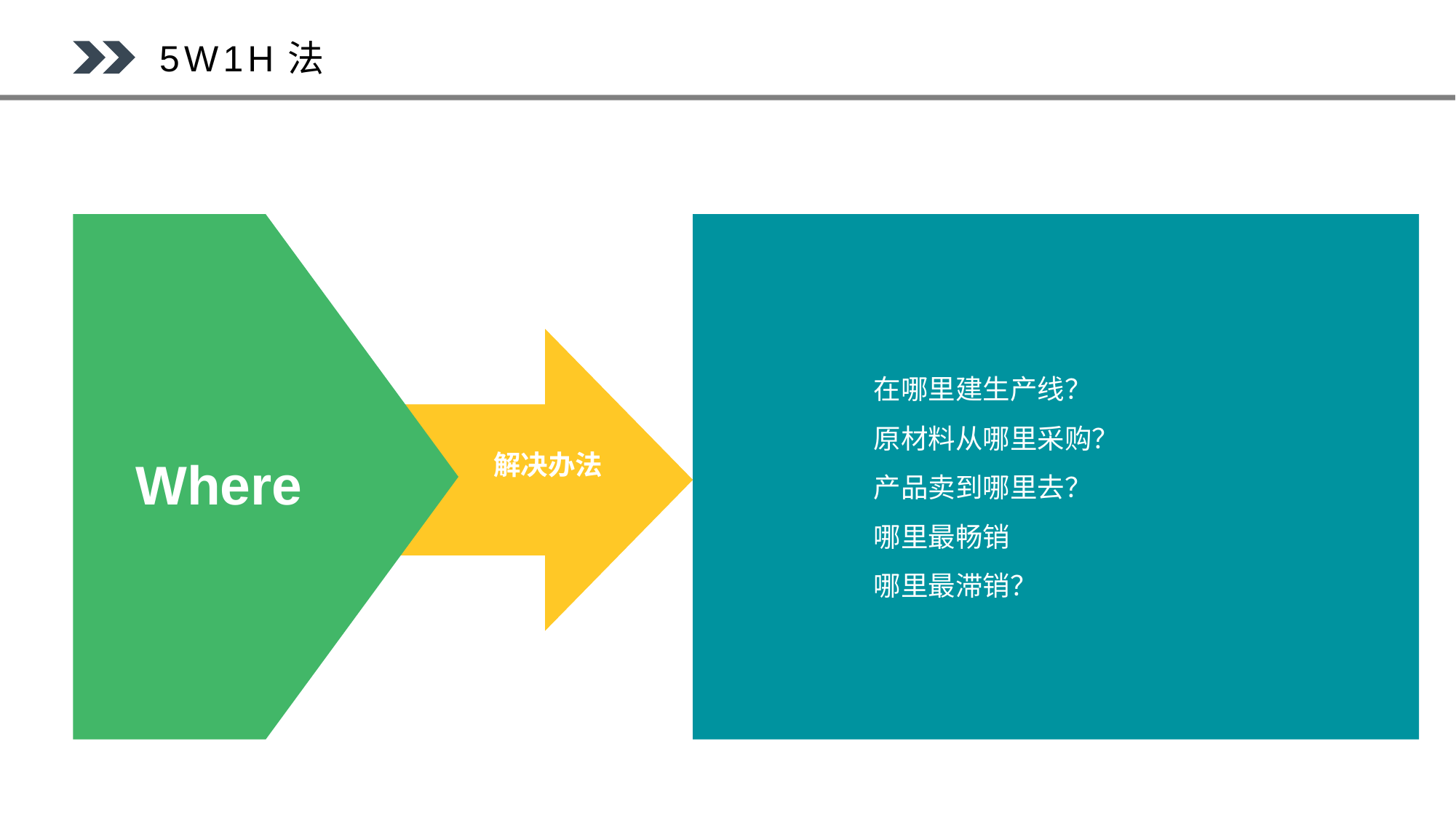

5W1H法

Where
解决办法
在哪里建生产线？
原材料从哪里采购？
产品卖到哪里去？
哪里最畅销
哪里最滞销？